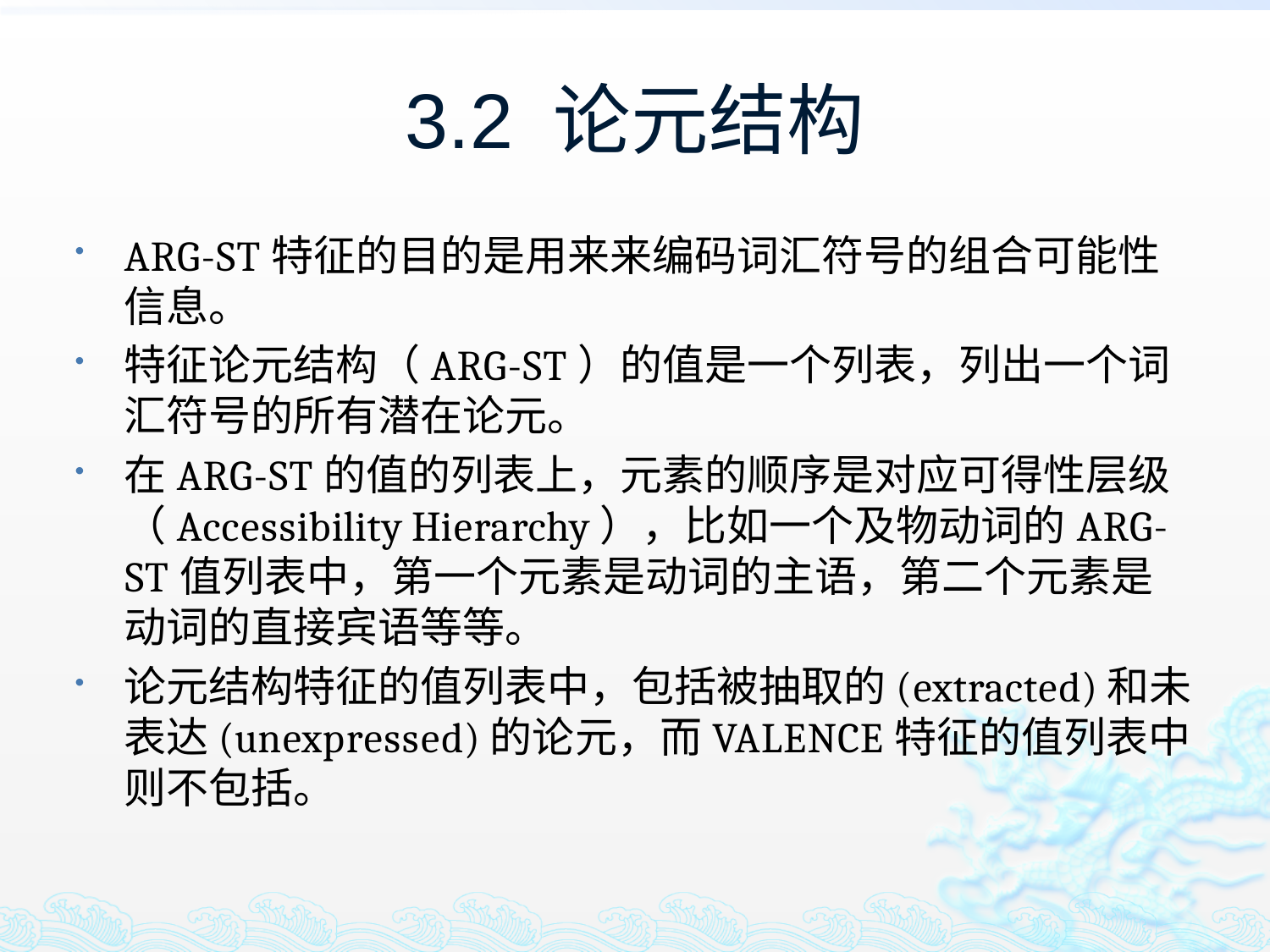

# 3.2 论元结构
ARG-ST特征的目的是用来来编码词汇符号的组合可能性信息。
特征论元结构（ARG-ST）的值是一个列表，列出一个词汇符号的所有潜在论元。
在ARG-ST的值的列表上，元素的顺序是对应可得性层级（Accessibility Hierarchy），比如一个及物动词的ARG-ST值列表中，第一个元素是动词的主语，第二个元素是动词的直接宾语等等。
论元结构特征的值列表中，包括被抽取的(extracted)和未表达(unexpressed)的论元，而VALENCE特征的值列表中则不包括。